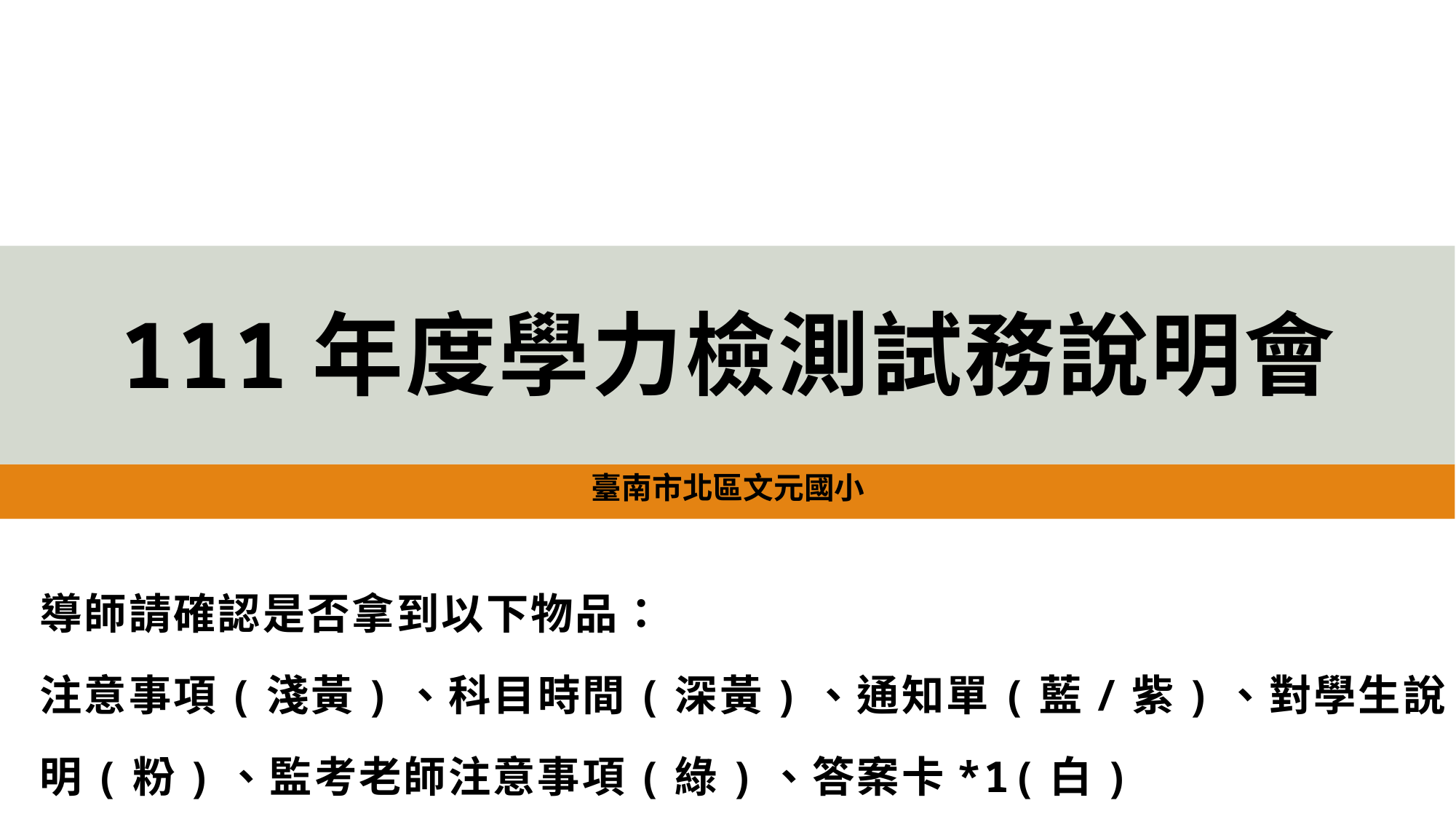

# 111年度學力檢測試務說明會
臺南市北區文元國小
導師請確認是否拿到以下物品：
注意事項(淺黃)、科目時間(深黃)、通知單(藍/紫)、對學生說明(粉)、監考老師注意事項(綠)、答案卡*1(白)